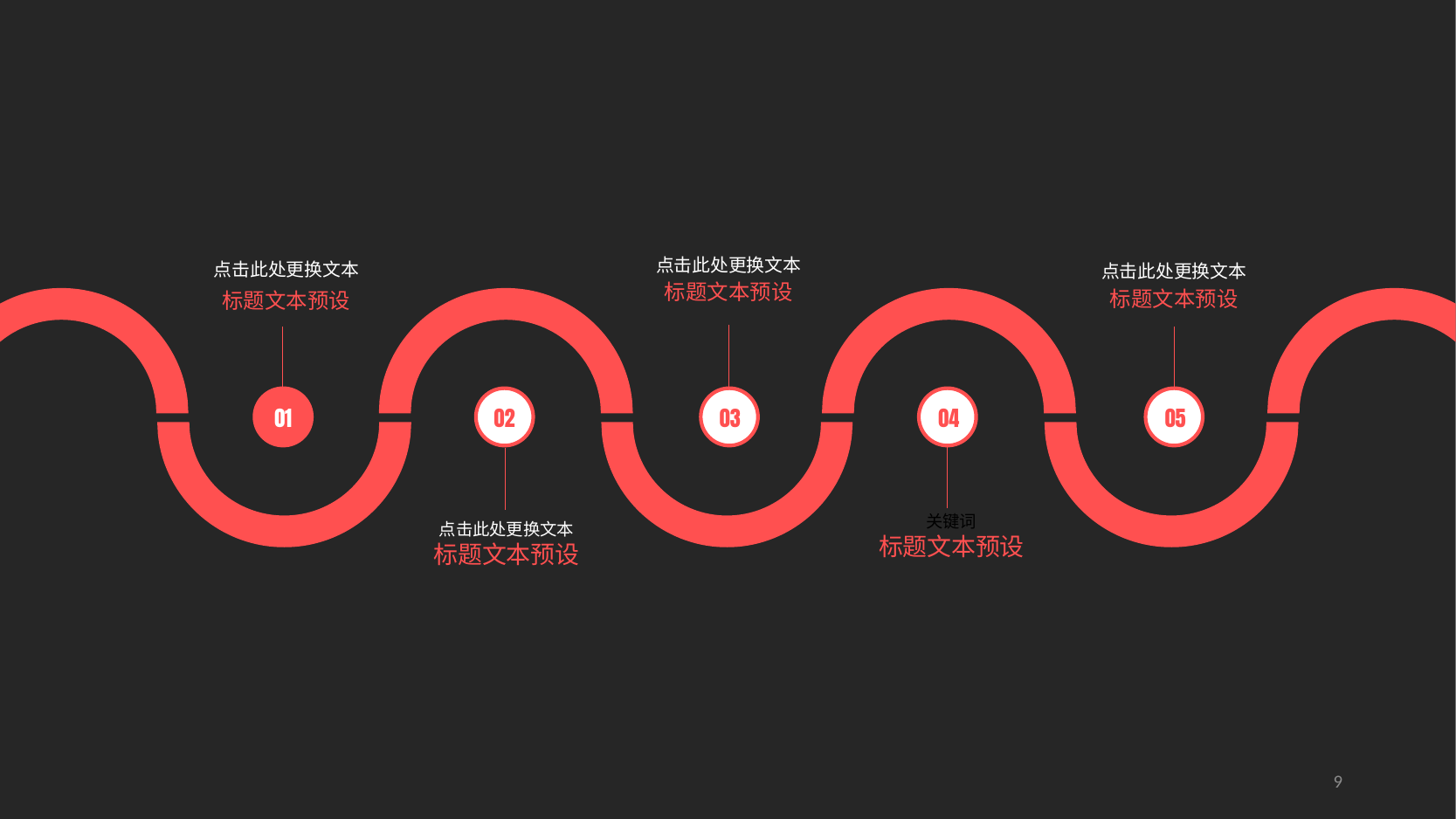

点击此处更换文本
标题文本预设
点击此处更换文本
标题文本预设
点击此处更换文本
标题文本预设

01
02
03
04
05

关键词
标题文本预设
点击此处更换文本
标题文本预设
9